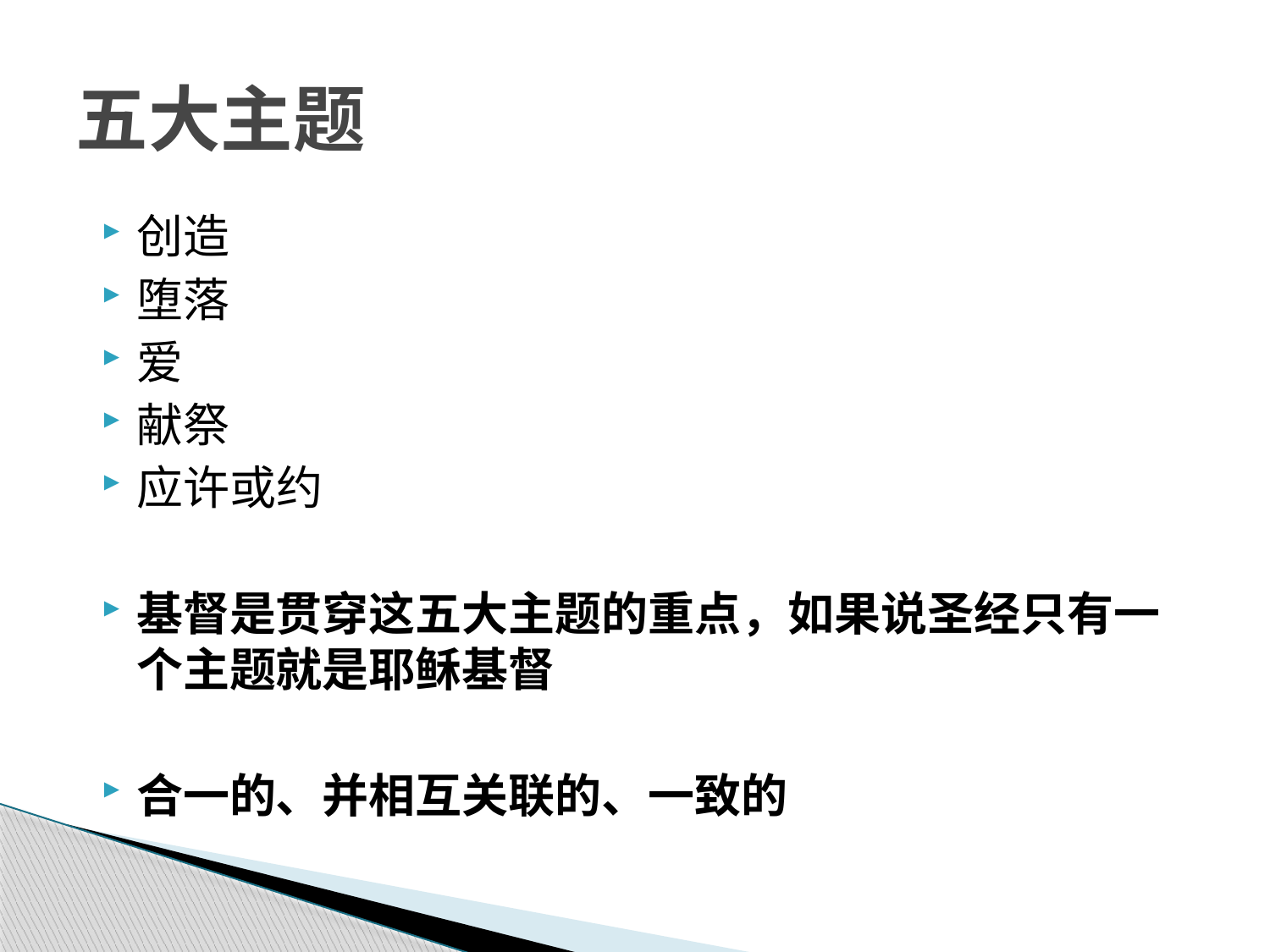

# 五大主题
创造
堕落
爱
献祭
应许或约

基督是贯穿这五大主题的重点，如果说圣经只有一个主题就是耶稣基督

合一的、并相互关联的、一致的